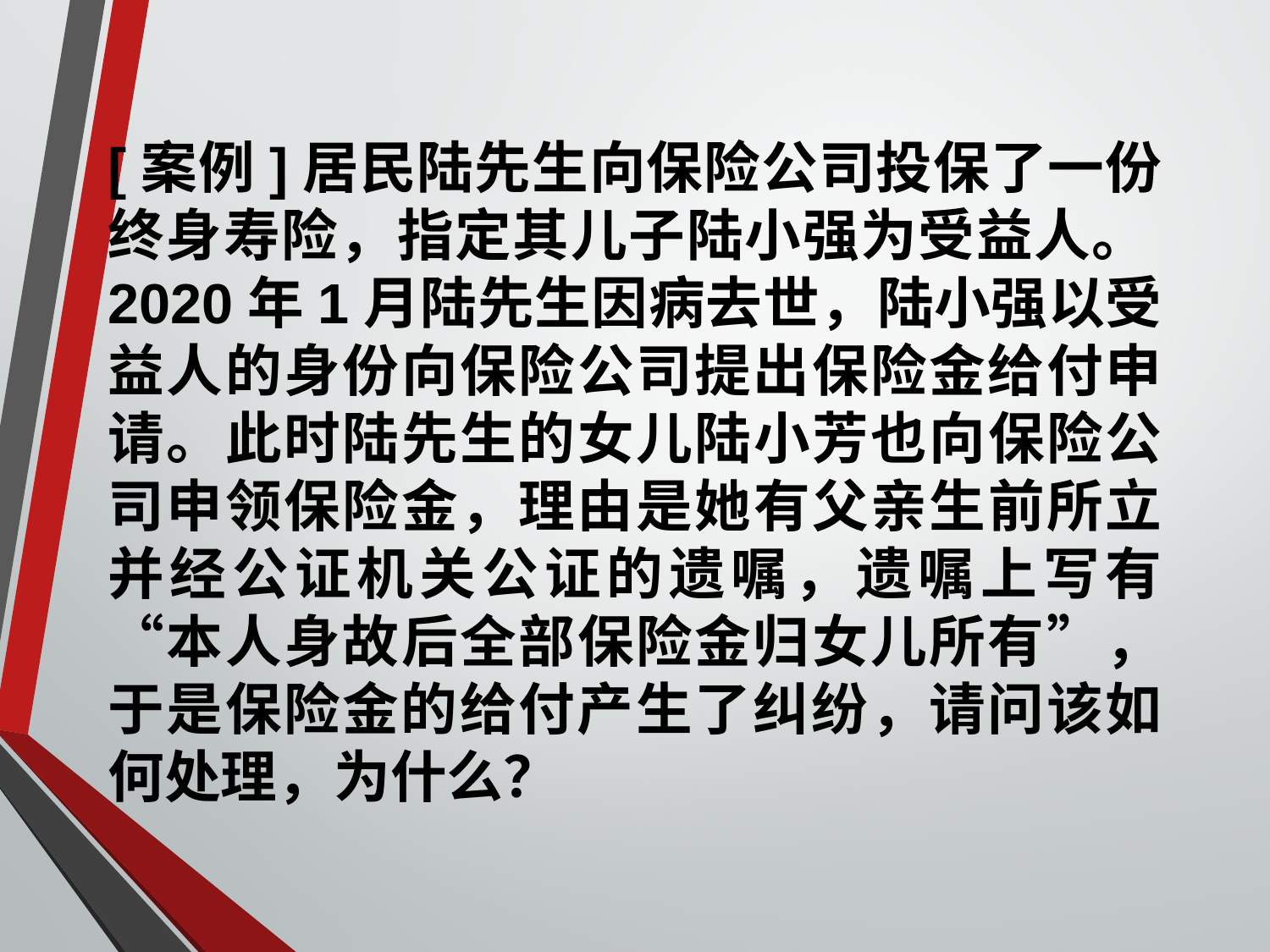

[案例]居民陆先生向保险公司投保了一份终身寿险，指定其儿子陆小强为受益人。2020年1月陆先生因病去世，陆小强以受益人的身份向保险公司提出保险金给付申请。此时陆先生的女儿陆小芳也向保险公司申领保险金，理由是她有父亲生前所立并经公证机关公证的遗嘱，遗嘱上写有“本人身故后全部保险金归女儿所有”，于是保险金的给付产生了纠纷，请问该如何处理，为什么？